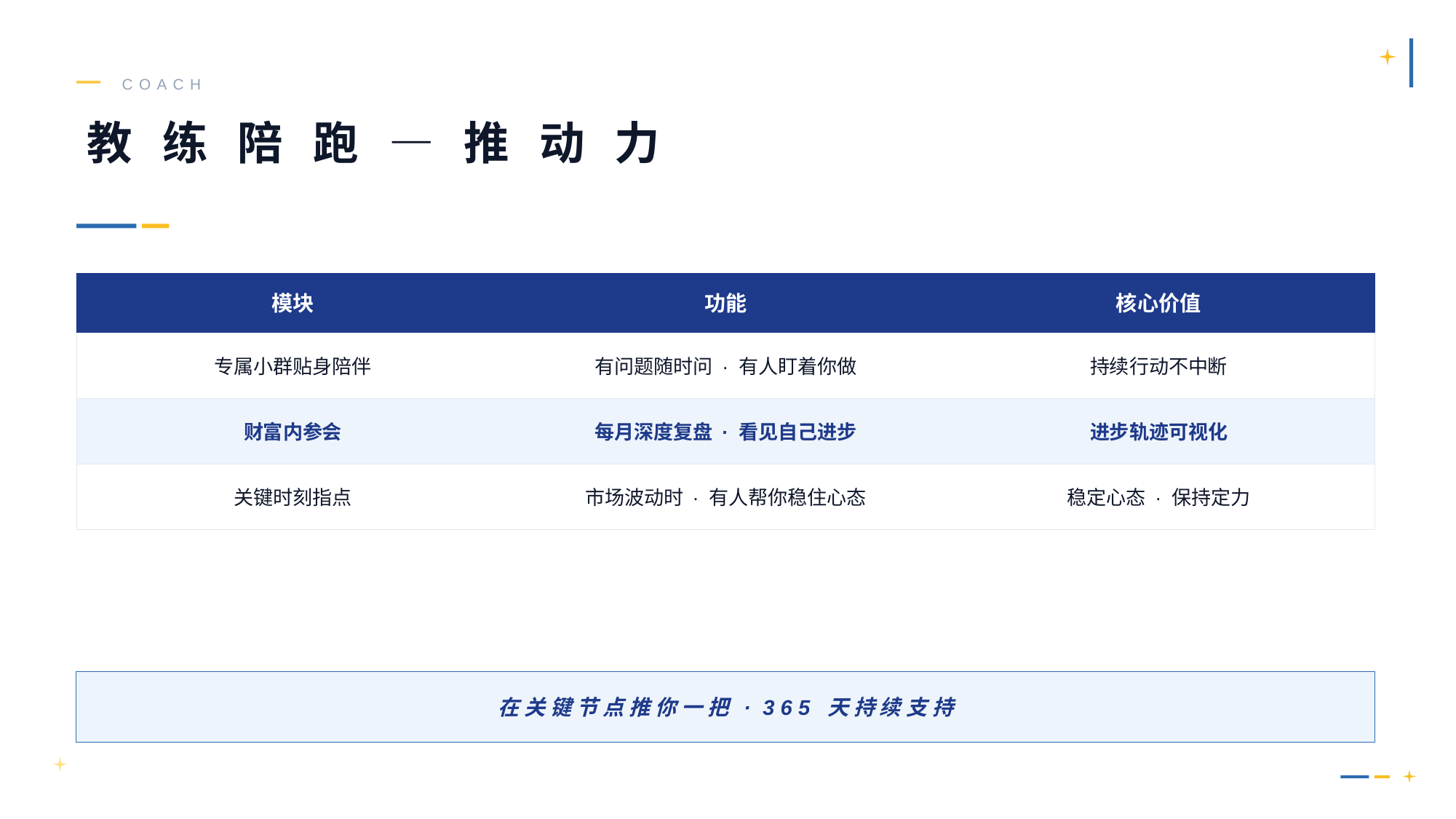

COACH

教  练  陪  跑  —  推  动  力

模块
功能
核心价值

专属小群贴身陪伴
有问题随时问 · 有人盯着你做
持续行动不中断

财富内参会
每月深度复盘 · 看见自己进步
进步轨迹可视化

关键时刻指点
市场波动时 · 有人帮你稳住心态
稳定心态 · 保持定力

在 关 键 节 点 推 你 一 把  ·  3 6 5  天 持 续 支 持